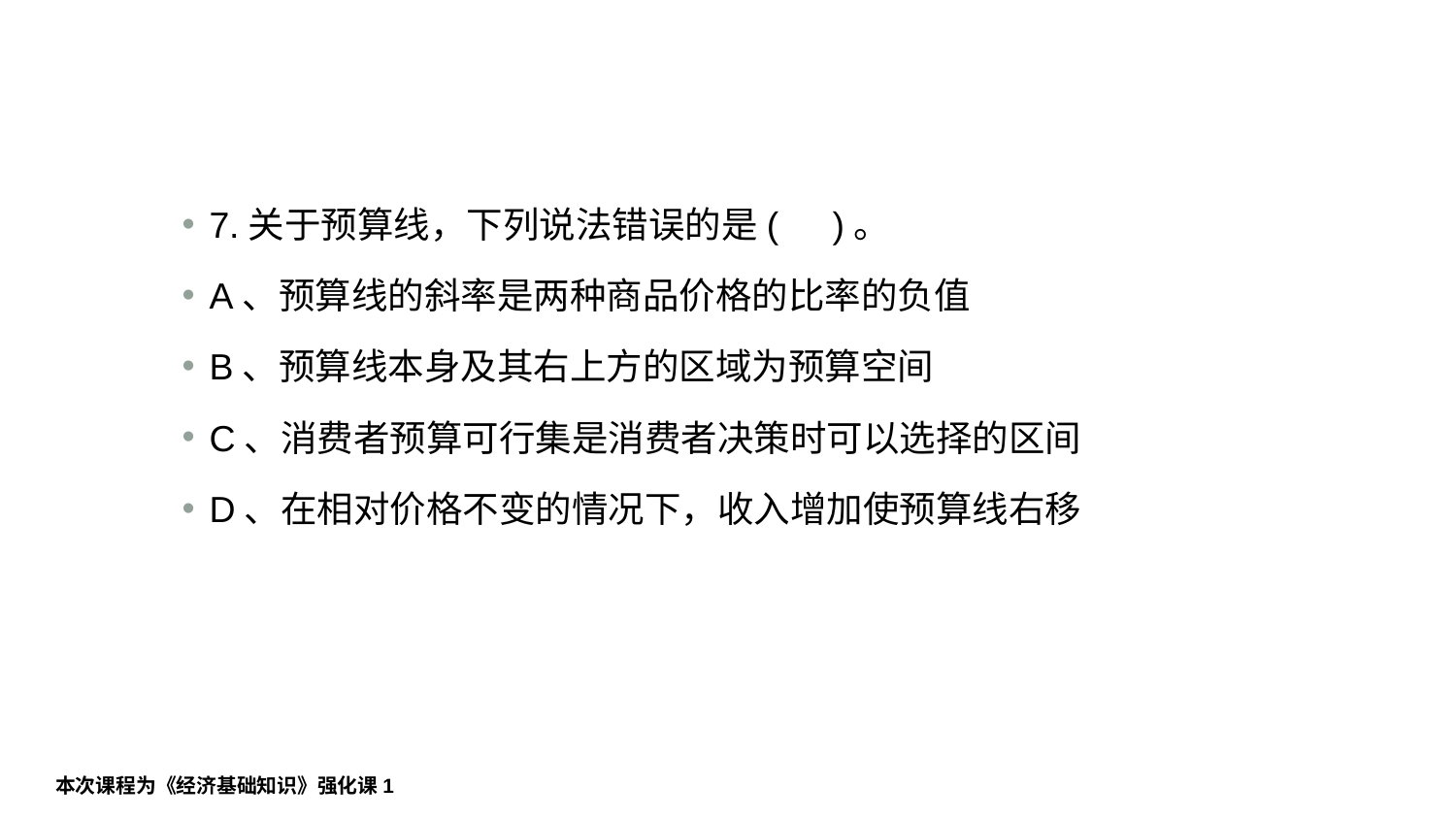

#
7.关于预算线，下列说法错误的是(　)。
A、预算线的斜率是两种商品价格的比率的负值
B、预算线本身及其右上方的区域为预算空间
C、消费者预算可行集是消费者决策时可以选择的区间
D、在相对价格不变的情况下，收入增加使预算线右移